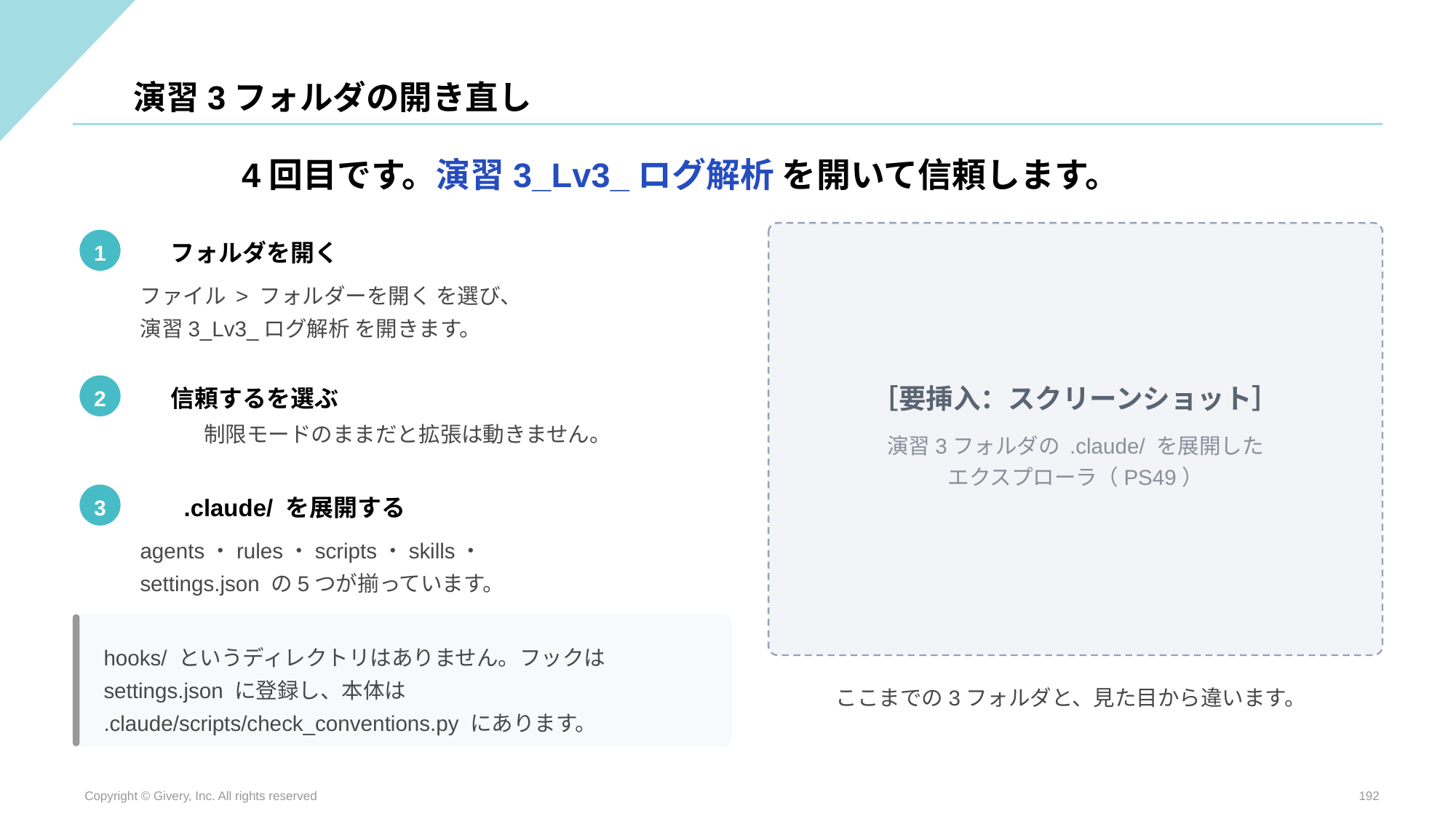

演習3フォルダの開き直し

4回目です。演習3_Lv3_ログ解析 を開いて信頼します。

フォルダを開く
1
ファイル > フォルダーを開く を選び、
演習3_Lv3_ログ解析 を開きます。

［要挿入：スクリーンショット］
信頼するを選ぶ
2
制限モードのままだと拡張は動きません。
演習3フォルダの .claude/ を展開した
エクスプローラ（PS49）

.claude/ を展開する
3
agents・rules・scripts・skills・
settings.json の5つが揃っています。

hooks/ というディレクトリはありません。フックは
settings.json に登録し、本体は
.claude/scripts/check_conventions.py にあります。
ここまでの3フォルダと、見た目から違います。
Copyright © Givery, Inc. All rights reserved
192